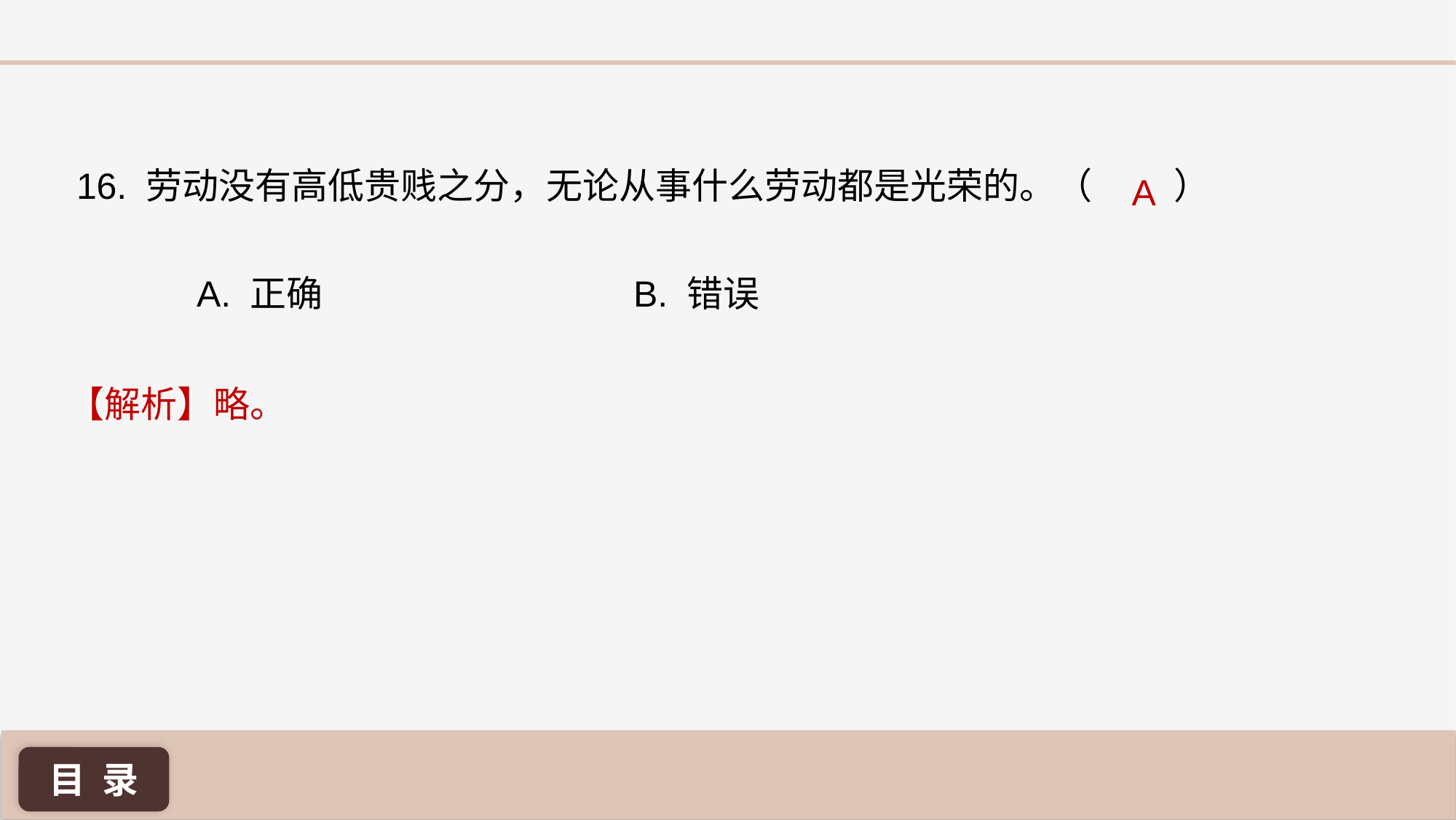

16. 劳动没有高低贵贱之分，无论从事什么劳动都是光荣的。（          ）
A
A. 正确 			B. 错误
【解析】略。